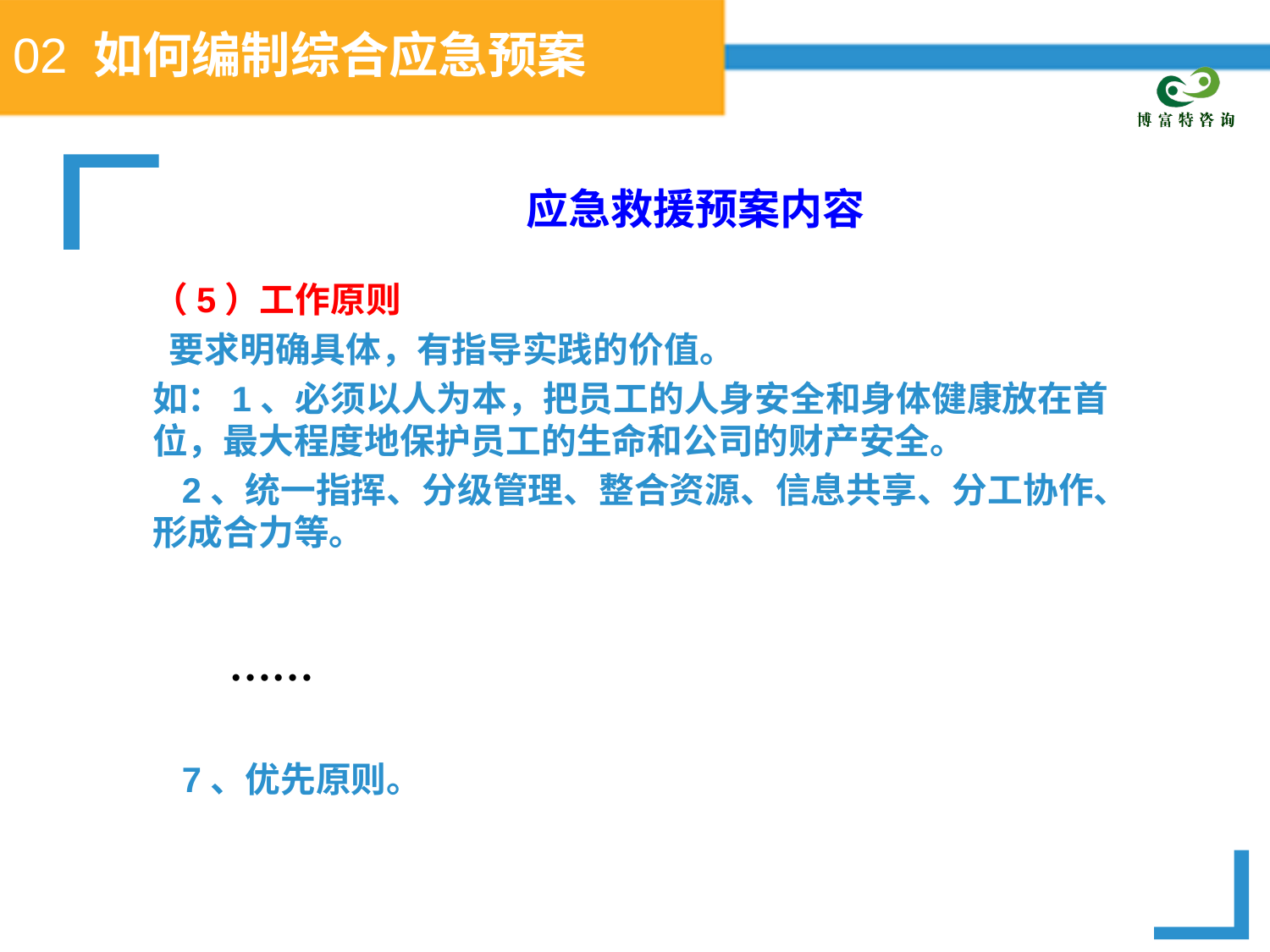

# 02 如何编制综合应急预案

应急救援预案内容
（5）工作原则
 要求明确具体，有指导实践的价值。
如：1、必须以人为本，把员工的人身安全和身体健康放在首位，最大程度地保护员工的生命和公司的财产安全。
   2、统一指挥、分级管理、整合资源、信息共享、分工协作、形成合力等。

   7、优先原则。
……